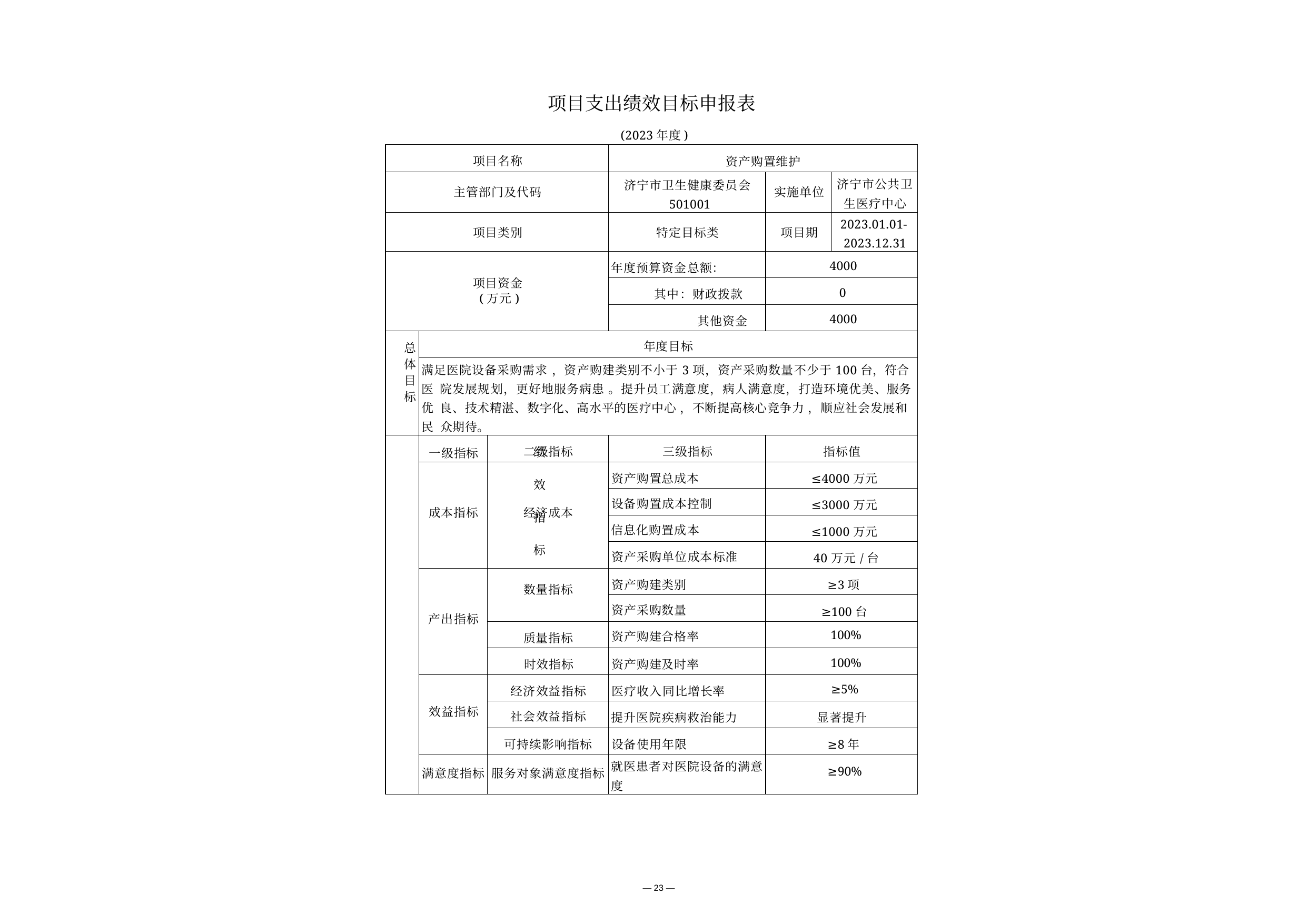

项目支出绩效目标申报表

(2023年度)
| 项目名称 |  |  | 资产购置维护 |  |  |
| --- | --- | --- | --- | --- | --- |
| 主管部门及代码 |  |  | 济宁市卫生健康委员会 501001 | 实施单位 | 济宁市公共卫 生医疗中心 |
| 项目类别 |  |  | 特定目标类 | 项目期 | 2023.01.01- 2023.12.31 |
| 项目资金 (万元) |  |  | 年度预算资金总额： | 4000 |  |
|  |  |  | 其中：财政拨款 | 0 |  |
|  |  |  | 其他资金 | 4000 |  |
| 总 体目 标 | 年度目标 |  |  |  |  |
|  | 满足医院设备采购需求 ，资产购建类别不小于3项，资产采购数量不少于100台，符合医 院发展规划，更好地服务病患 。提升员工满意度，病人满意度，打造环境优美、服务优 良、技术精湛、数字化、高水平的医疗中心 ，不断提高核心竞争力 ，顺应社会发展和民 众期待。 |  |  |  |  |
| 绩 效 指 标 | 一级指标 | 二级指标 | 三级指标 | 指标值 |  |
|  | 成本指标 | 经济成本 | 资产购置总成本 | ≤4000万元 |  |
|  |  |  | 设备购置成本控制 | ≤3000万元 |  |
|  |  |  | 信息化购置成本 | ≤1000万元 |  |
|  |  |  | 资产采购单位成本标准 | 40万元/台 |  |
|  | 产出指标 | 数量指标 | 资产购建类别 | ≥3项 |  |
|  |  |  | 资产采购数量 | ≥100台 |  |
|  |  | 质量指标 | 资产购建合格率 | 100% |  |
|  |  | 时效指标 | 资产购建及时率 | 100% |  |
|  | 效益指标 | 经济效益指标 | 医疗收入同比增长率 | ≥5% |  |
|  |  | 社会效益指标 | 提升医院疾病救治能力 | 显著提升 |  |
|  |  | 可持续影响指标 | 设备使用年限 | ≥8年 |  |
|  | 满意度指标 | 服务对象满意度指标 | 就医患者对医院设备的满意 度 | ≥90% |  |

— 23 —